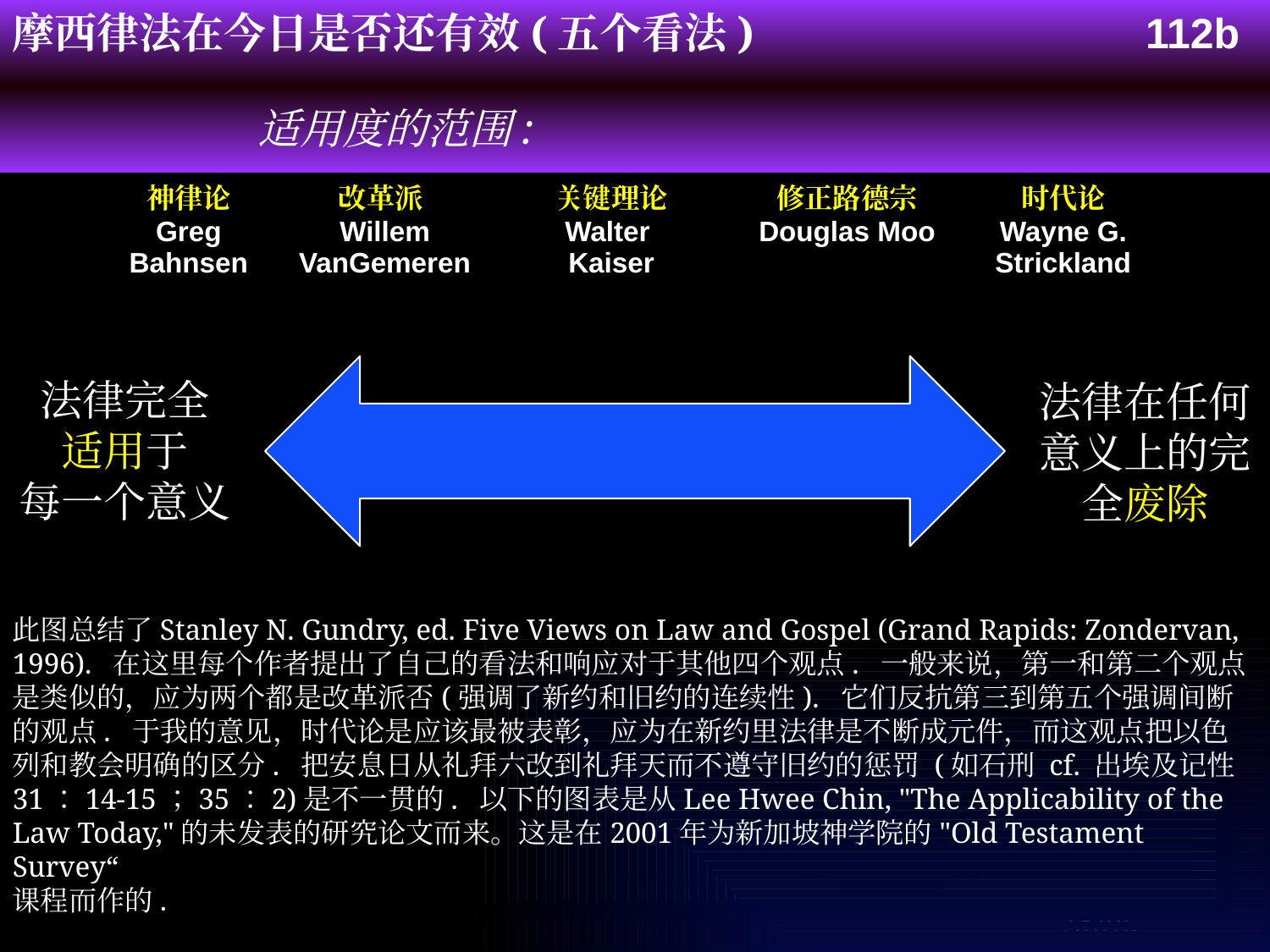

112b

摩西律法在今日是否还有效(五个看法)
适用度的范围:

| 神律论 Greg Bahnsen | 改革派Willem VanGemeren | 关键理论 Walter Kaiser | 修正路德宗 Douglas Moo | 时代论 Wayne G. Strickland |
| --- | --- | --- | --- | --- |

法律完全
适用于
每一个意义
法律在任何意义上的完全废除
此图总结了Stanley N. Gundry, ed. Five Views on Law and Gospel (Grand Rapids: Zondervan, 1996).  在这里每个作者提出了自己的看法和响应对于其他四个观点.  一般来说，第一和第二个观点是类似的，应为两个都是改革派否(强调了新约和旧约的连续性).  它们反抗第三到第五个强调间断的观点.  于我的意见，时代论是应该最被表彰，应为在新约里法律是不断成元件，而这观点把以色列和教会明确的区分.  把安息日从礼拜六改到礼拜天而不遵守旧约的惩罚 (如石刑 cf. 出埃及记性31：14-15；35：2)是不一贯的.  以下的图表是从Lee Hwee Chin, "The Applicability of the Law Today,"的未发表的研究论文而来。这是在2001年为新加坡神学院的"Old Testament Survey“
课程而作的.